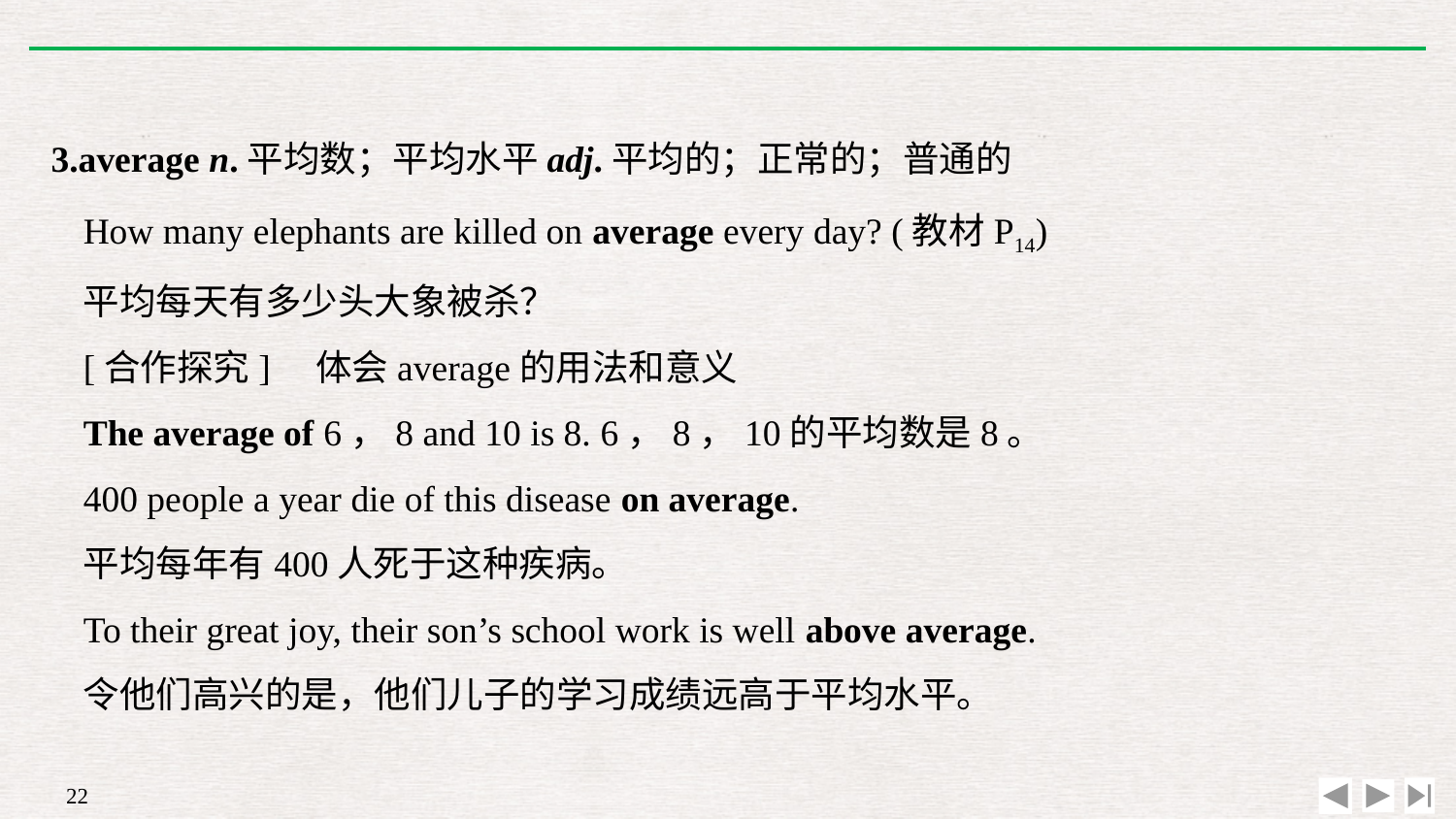

3.average n.平均数；平均水平adj.平均的；正常的；普通的
How many elephants are killed on average every day? (教材P14)
平均每天有多少头大象被杀？
[合作探究]　体会average的用法和意义
The average of 6，8 and 10 is 8. 6，8，10的平均数是8。
400 people a year die of this disease on average.
平均每年有400人死于这种疾病。
To their great joy, their son’s school work is well above average.
令他们高兴的是，他们儿子的学习成绩远高于平均水平。